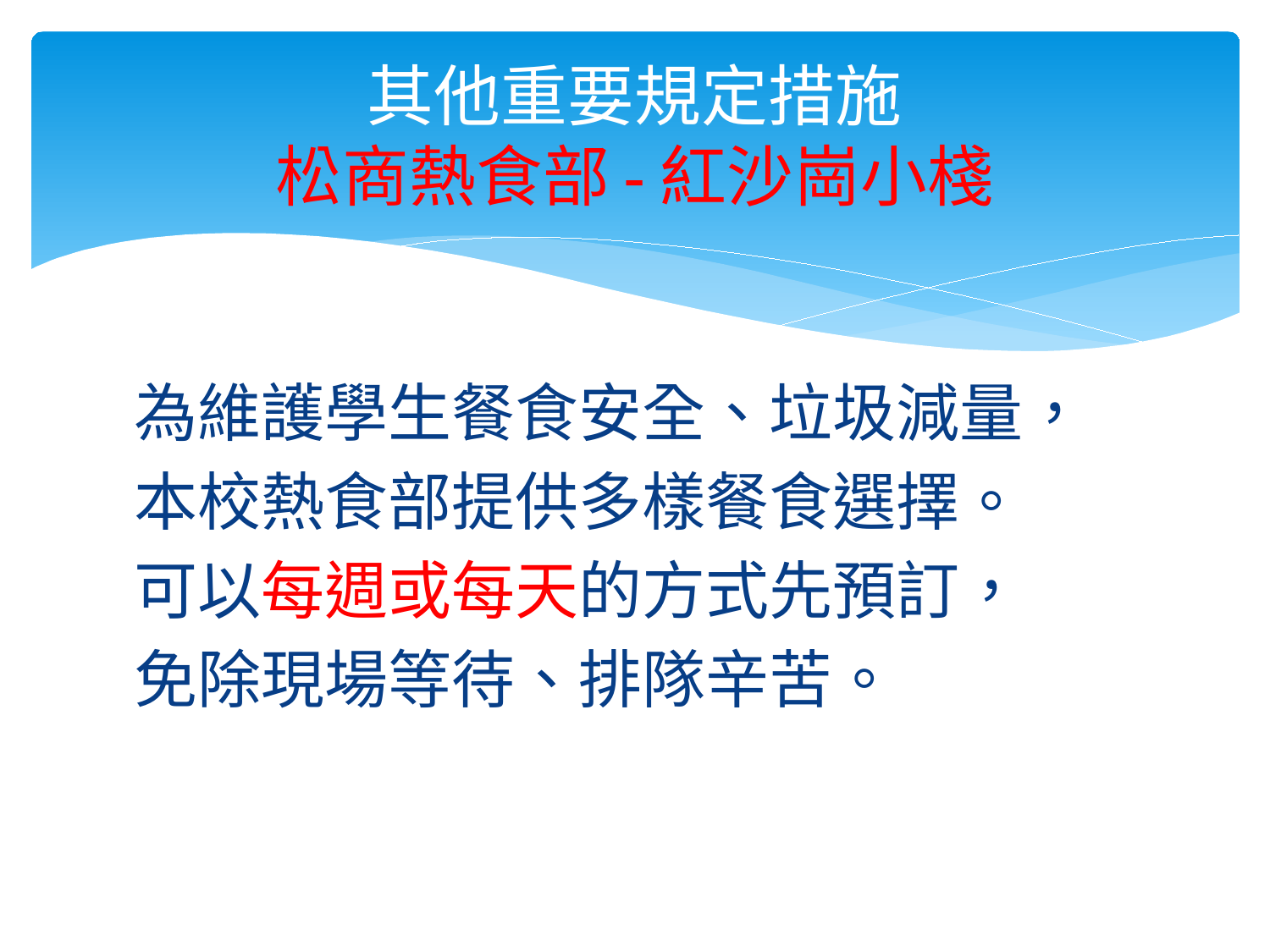

# 其他重要規定措施 松商熱食部-紅沙崗小棧
為維護學生餐食安全、垃圾減量，
本校熱食部提供多樣餐食選擇。
可以每週或每天的方式先預訂，
免除現場等待、排隊辛苦。